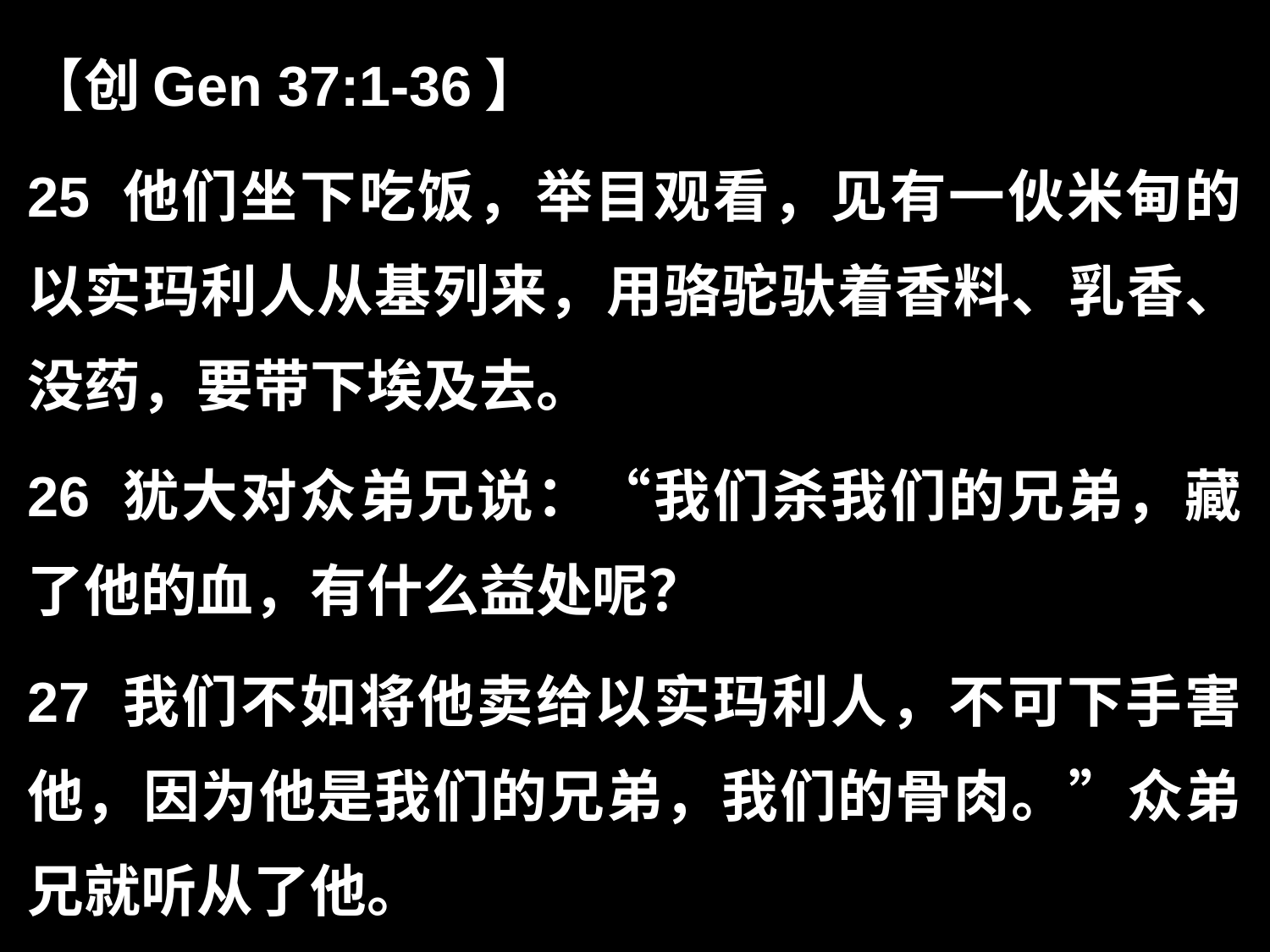

【创Gen 37:1-36】
25 他们坐下吃饭，举目观看，见有一伙米甸的以实玛利人从基列来，用骆驼驮着香料、乳香、没药，要带下埃及去。
26 犹大对众弟兄说：“我们杀我们的兄弟，藏了他的血，有什么益处呢？
27 我们不如将他卖给以实玛利人，不可下手害他，因为他是我们的兄弟，我们的骨肉。”众弟兄就听从了他。